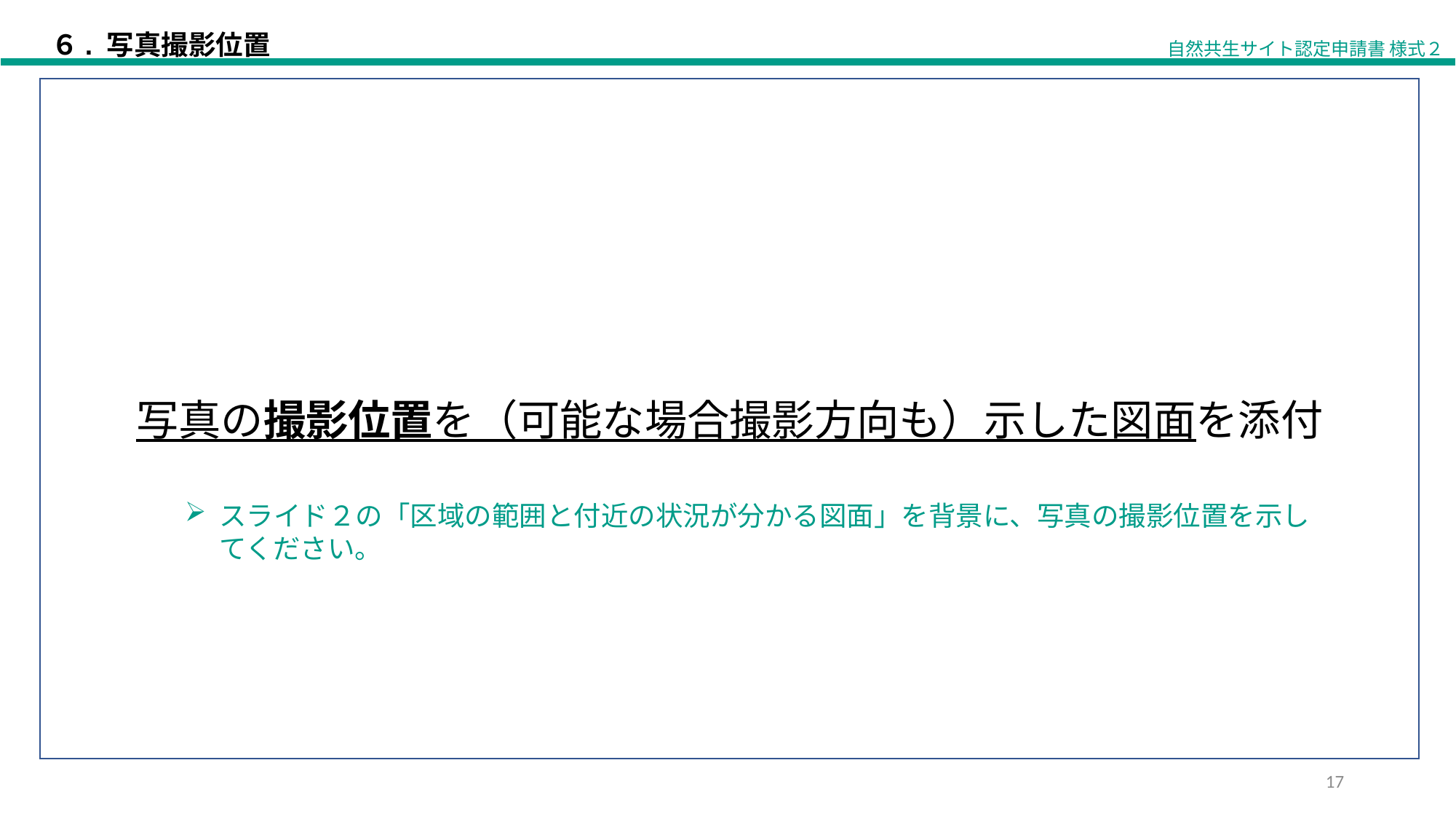

６. 写真撮影位置
自然共生サイト認定申請書 様式２

写真の撮影位置を（可能な場合撮影方向も）示した図面を添付
スライド２の「区域の範囲と付近の状況が分かる図面」を背景に、写真の撮影位置を示してください。
17